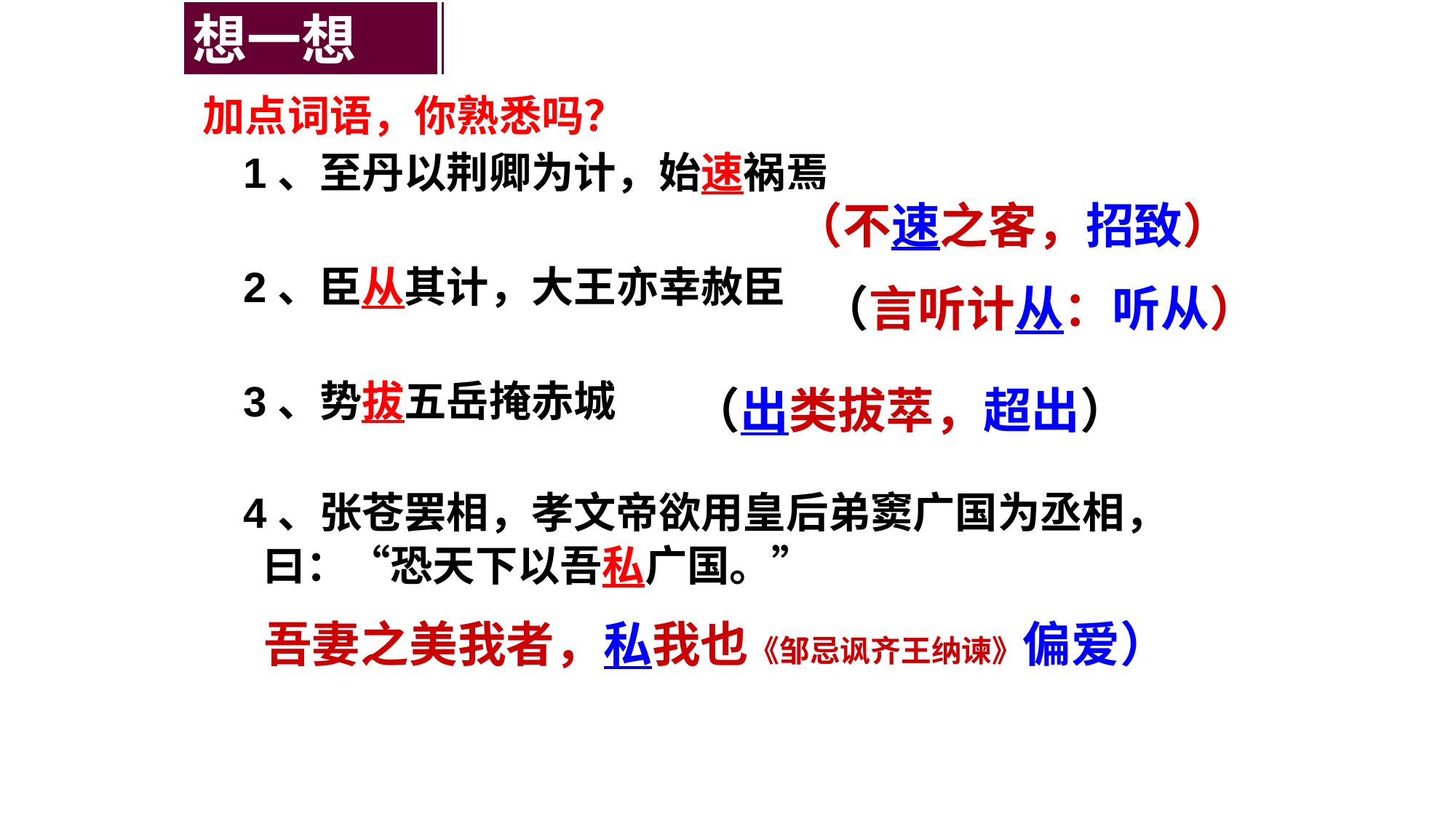

考题导
想一想
加点词语，你熟悉吗？
1、至丹以荆卿为计，始速祸焉

2、臣从其计，大王亦幸赦臣

3、势拔五岳掩赤城

4、张苍罢相，孝文帝欲用皇后弟窦广国为丞相，
 曰：“恐天下以吾私广国。”

（不速之客，招致）
（言听计从：听从）
（出类拔萃，超出）

吾妻之美我者，私我也《邹忌讽齐王纳谏》偏爱）